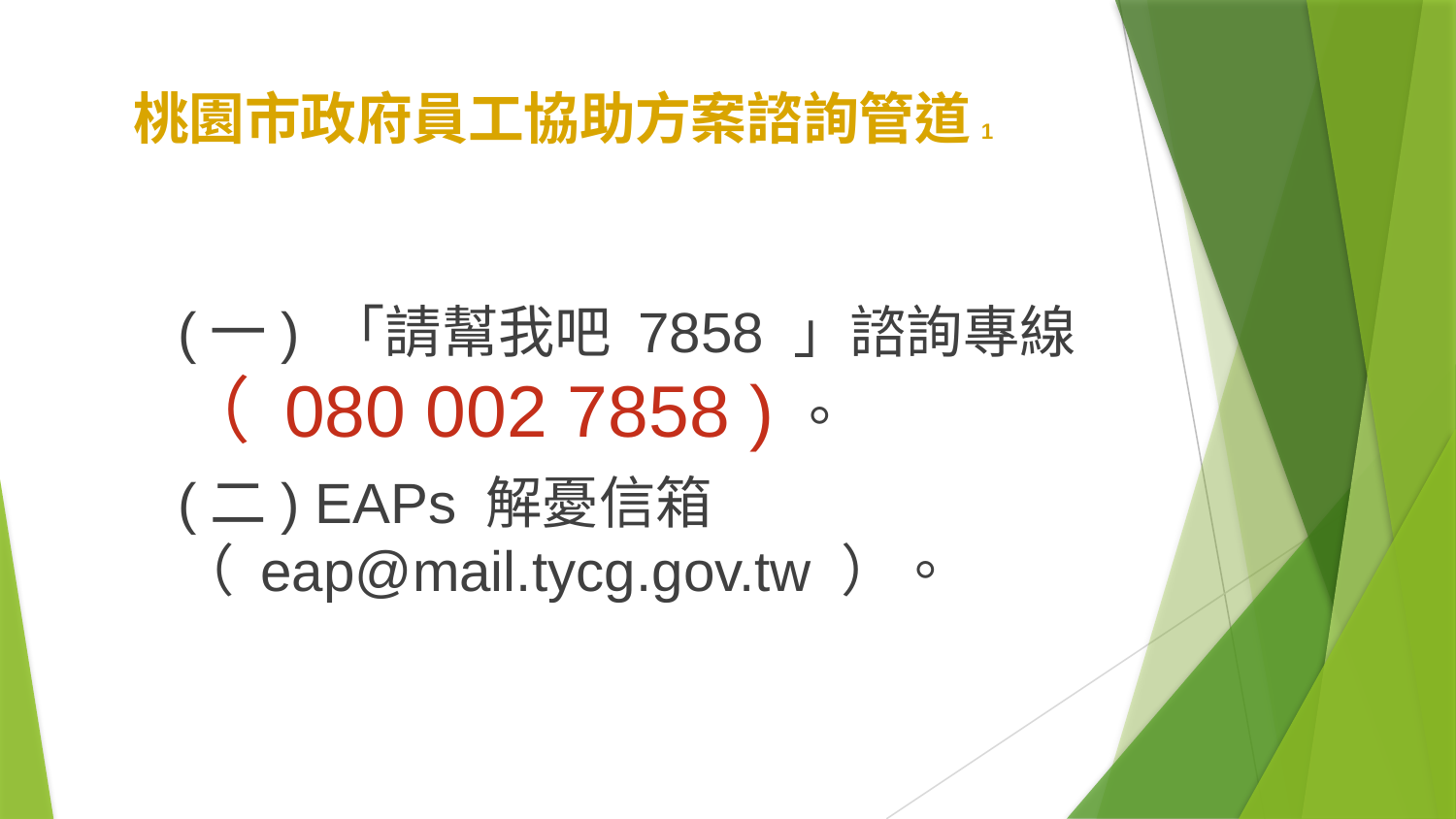

# 桃園市政府員工協助方案諮詢管道1
(一) 「請幫我吧 7858 」諮詢專線
（ 080 002 7858 )。
(二) EAPs 解憂信箱（ eap@mail.tycg.gov.tw ）。